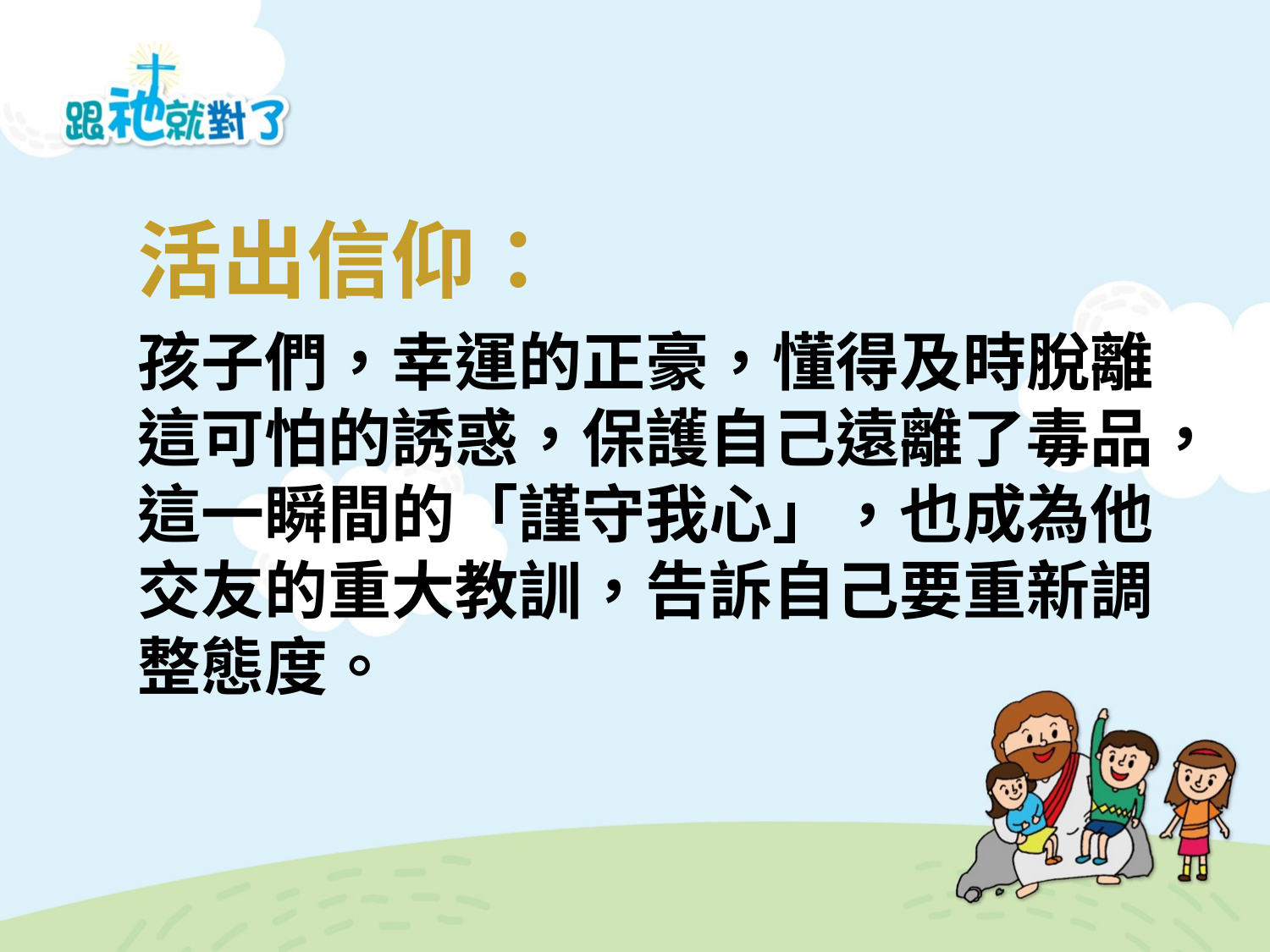

活出信仰：
孩子們，幸運的正豪，懂得及時脫離這可怕的誘惑，保護自己遠離了毒品，這一瞬間的「謹守我心」，也成為他交友的重大教訓，告訴自己要重新調整態度。